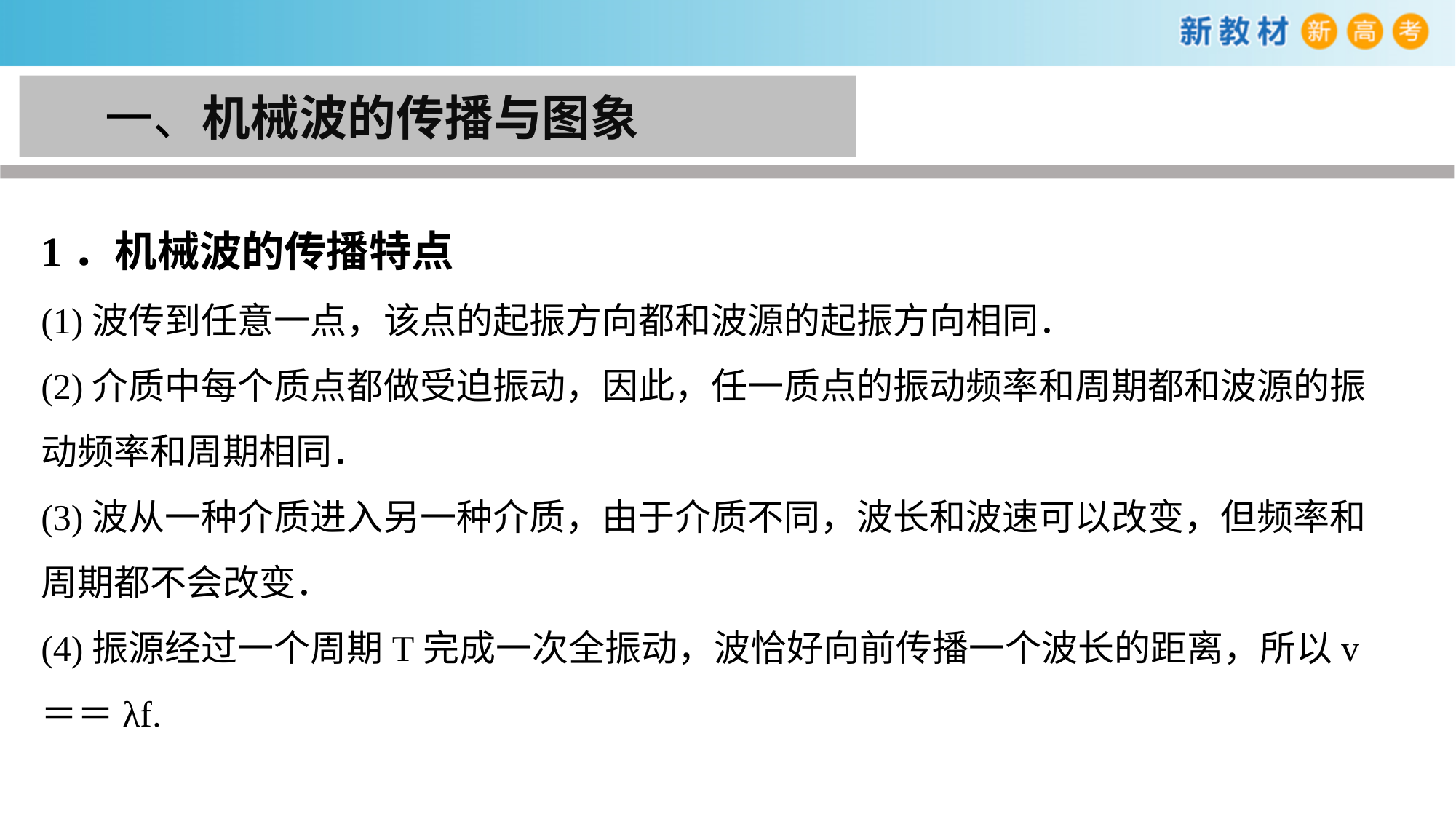

一、机械波的传播与图象

1．机械波的传播特点
(1)波传到任意一点，该点的起振方向都和波源的起振方向相同．
(2)介质中每个质点都做受迫振动，因此，任一质点的振动频率和周期都和波源的振动频率和周期相同．
(3)波从一种介质进入另一种介质，由于介质不同，波长和波速可以改变，但频率和周期都不会改变．
(4)振源经过一个周期T完成一次全振动，波恰好向前传播一个波长的距离，所以v＝＝λf.